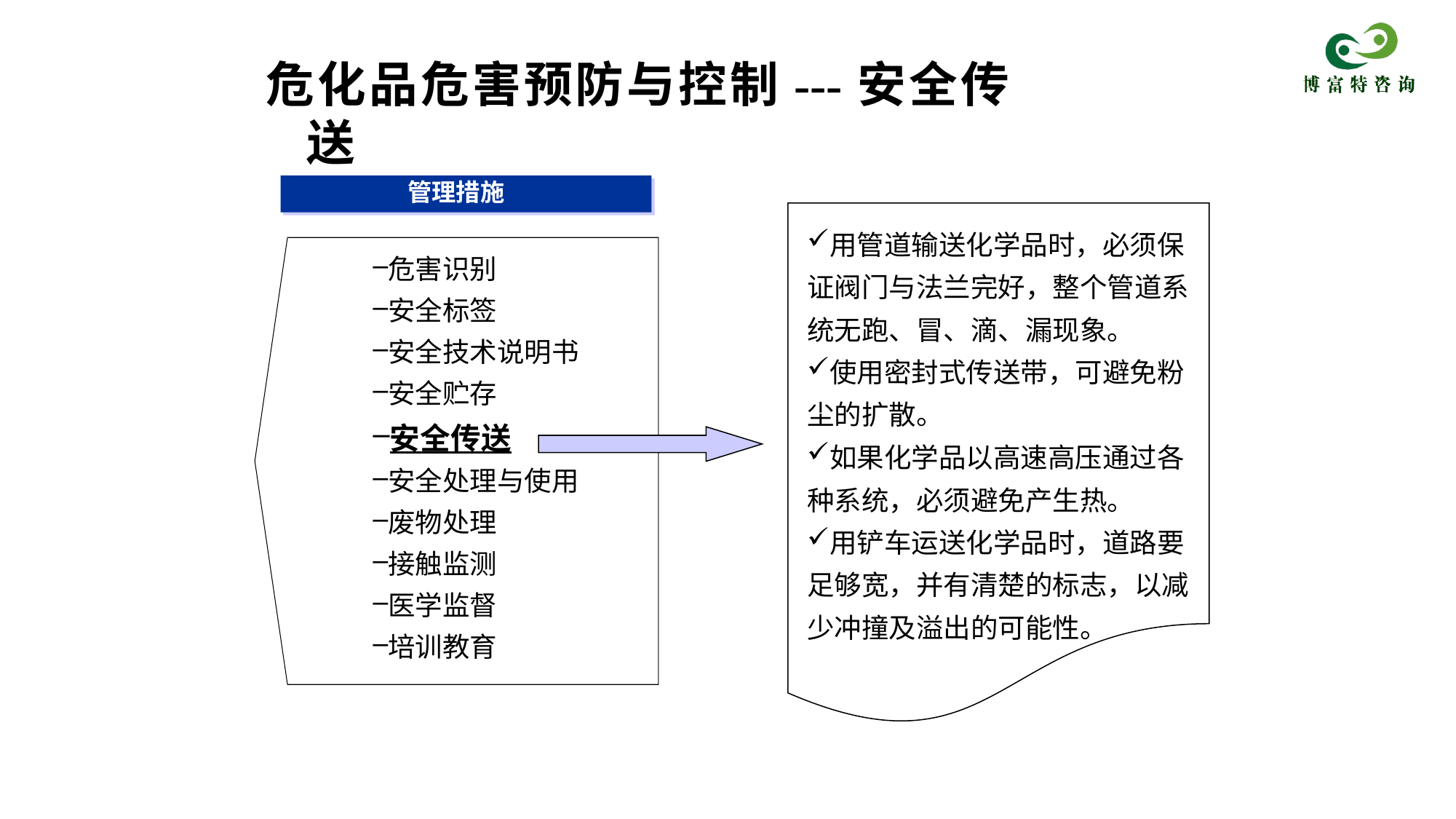

危化品危害预防与控制---安全传送

管理措施

用管道输送化学品时，必须保证阀门与法兰完好，整个管道系统无跑、冒、滴、漏现象。
使用密封式传送带，可避免粉尘的扩散。
如果化学品以高速高压通过各种系统，必须避免产生热。
用铲车运送化学品时，道路要足够宽，并有清楚的标志，以减少冲撞及溢出的可能性。

危害识别
安全标签
安全技术说明书
安全贮存
安全传送
安全处理与使用
废物处理
接触监测
医学监督
培训教育